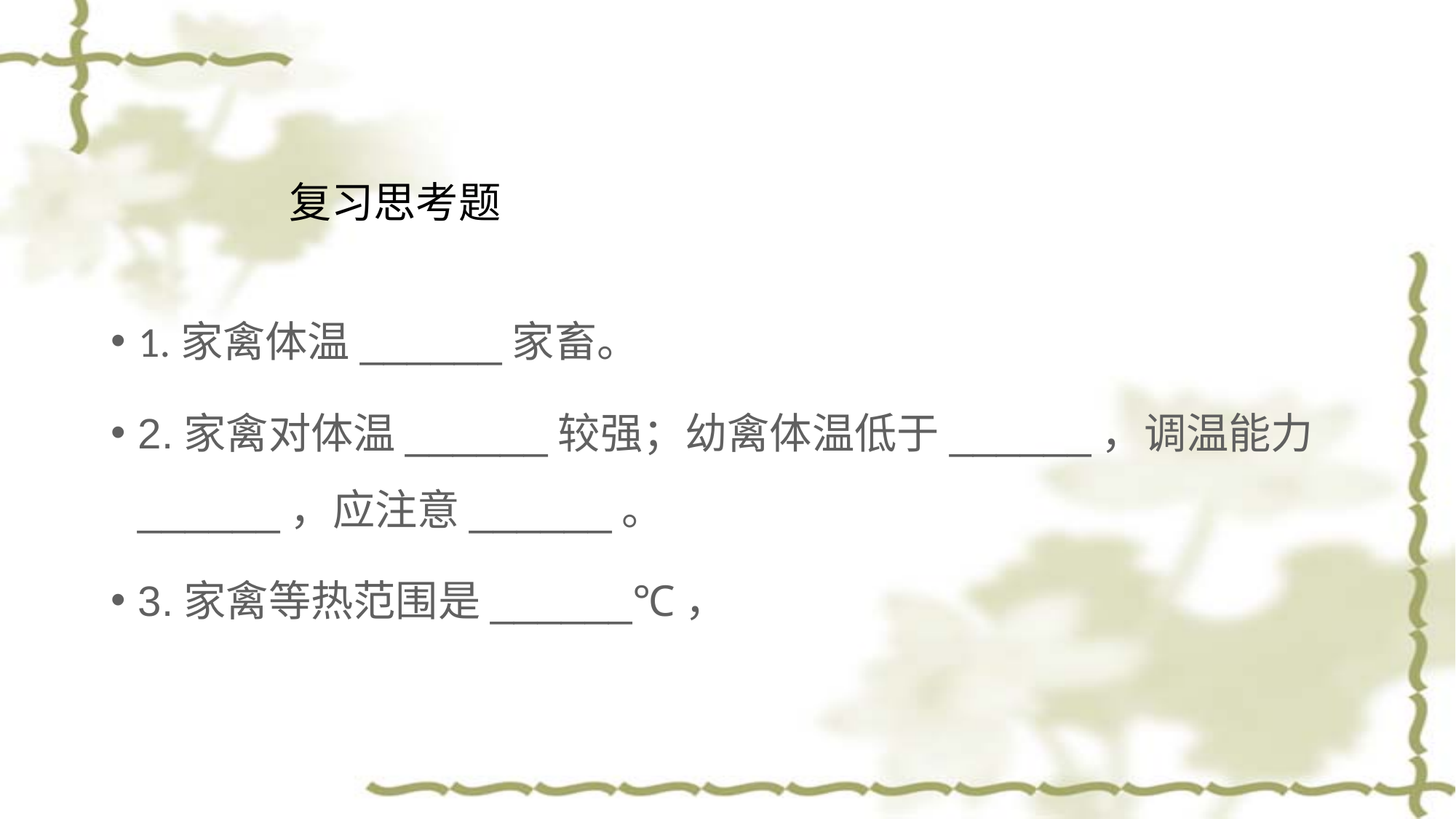

复习思考题

1.家禽体温______家畜。
2.家禽对体温______较强；幼禽体温低于______，调温能力______，应注意______。
3.家禽等热范围是______℃，